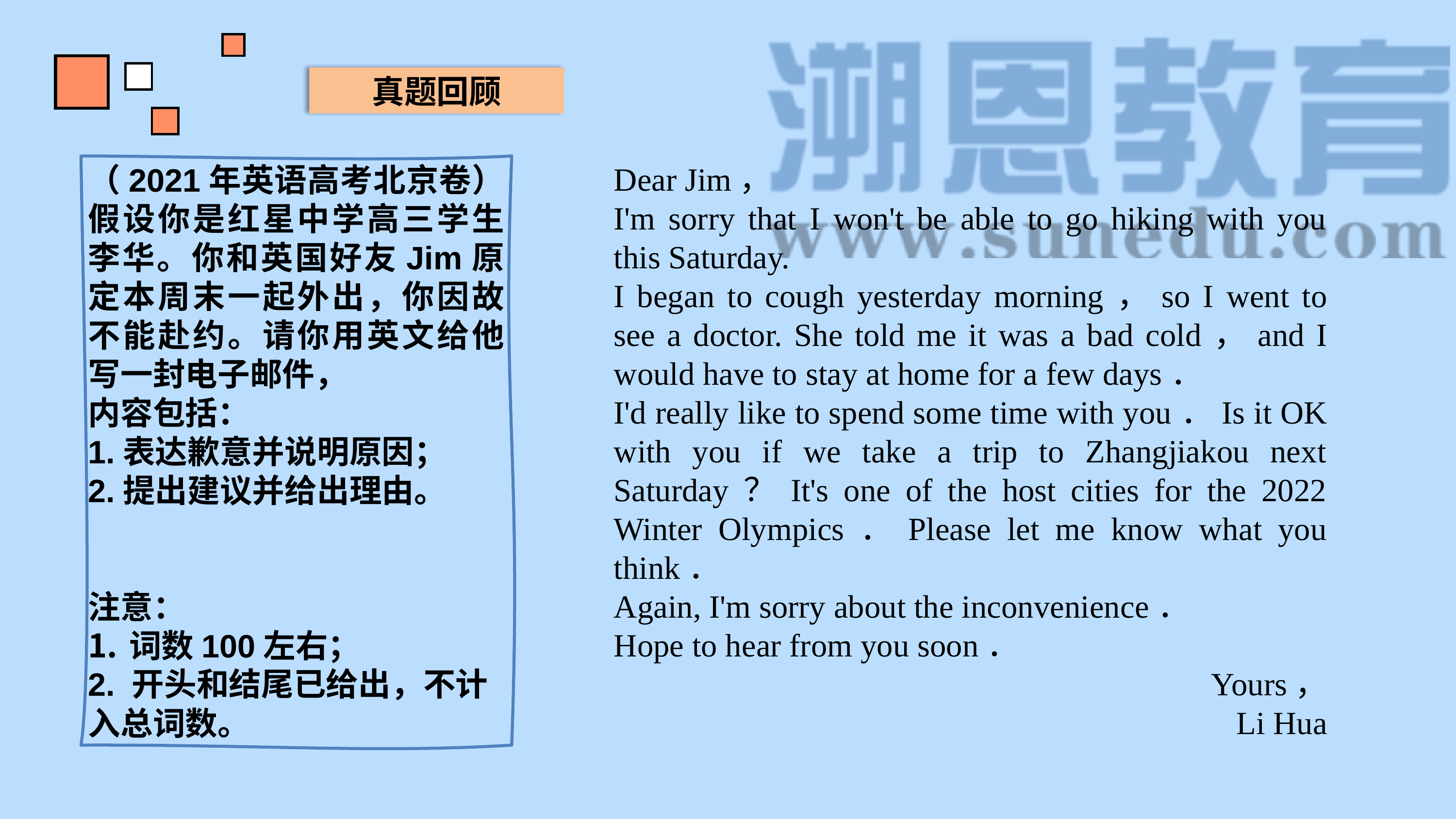

真题回顾
Dear Jim，
I'm sorry that I won't be able to go hiking with you this Saturday.
I began to cough yesterday morning，so I went to see a doctor. She told me it was a bad cold，and I would have to stay at home for a few days．
I'd really like to spend some time with you．Is it OK with you if we take a trip to Zhangjiakou next Saturday？It's one of the host cities for the 2022 Winter Olympics．Please let me know what you think．
Again, I'm sorry about the inconvenience．
Hope to hear from you soon．
Yours，
Li Hua
（2021年英语高考北京卷）假设你是红星中学高三学生李华。你和英国好友Jim原定本周末一起外出，你因故不能赴约。请你用英文给他写一封电子邮件，
内容包括：
1.表达歉意并说明原因；
2.提出建议并给出理由。

注意：
词数100左右；
2. 开头和结尾已给出，不计入总词数。